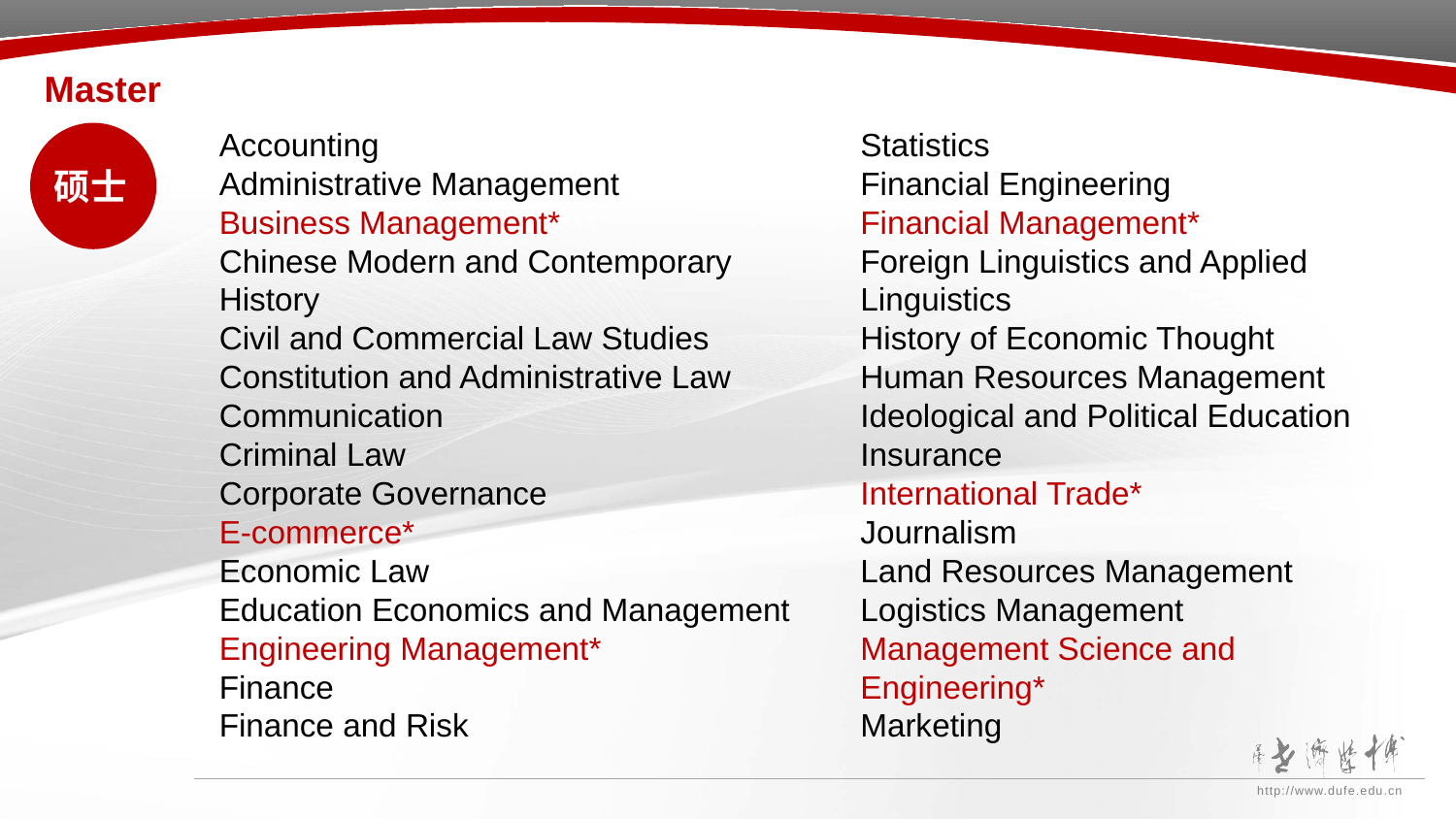

Master
Accounting
Administrative Management
Business Management*
Chinese Modern and Contemporary History
Civil and Commercial Law Studies
Constitution and Administrative Law
Communication
Criminal Law
Corporate Governance
E-commerce*
Economic Law
Education Economics and Management
Engineering Management*
Finance
Finance and Risk

Statistics
Financial Engineering
Financial Management*
Foreign Linguistics and Applied Linguistics
History of Economic Thought
Human Resources Management
Ideological and Political Education
Insurance
International Trade*
Journalism
Land Resources Management
Logistics Management
Management Science and Engineering*
Marketing

硕士